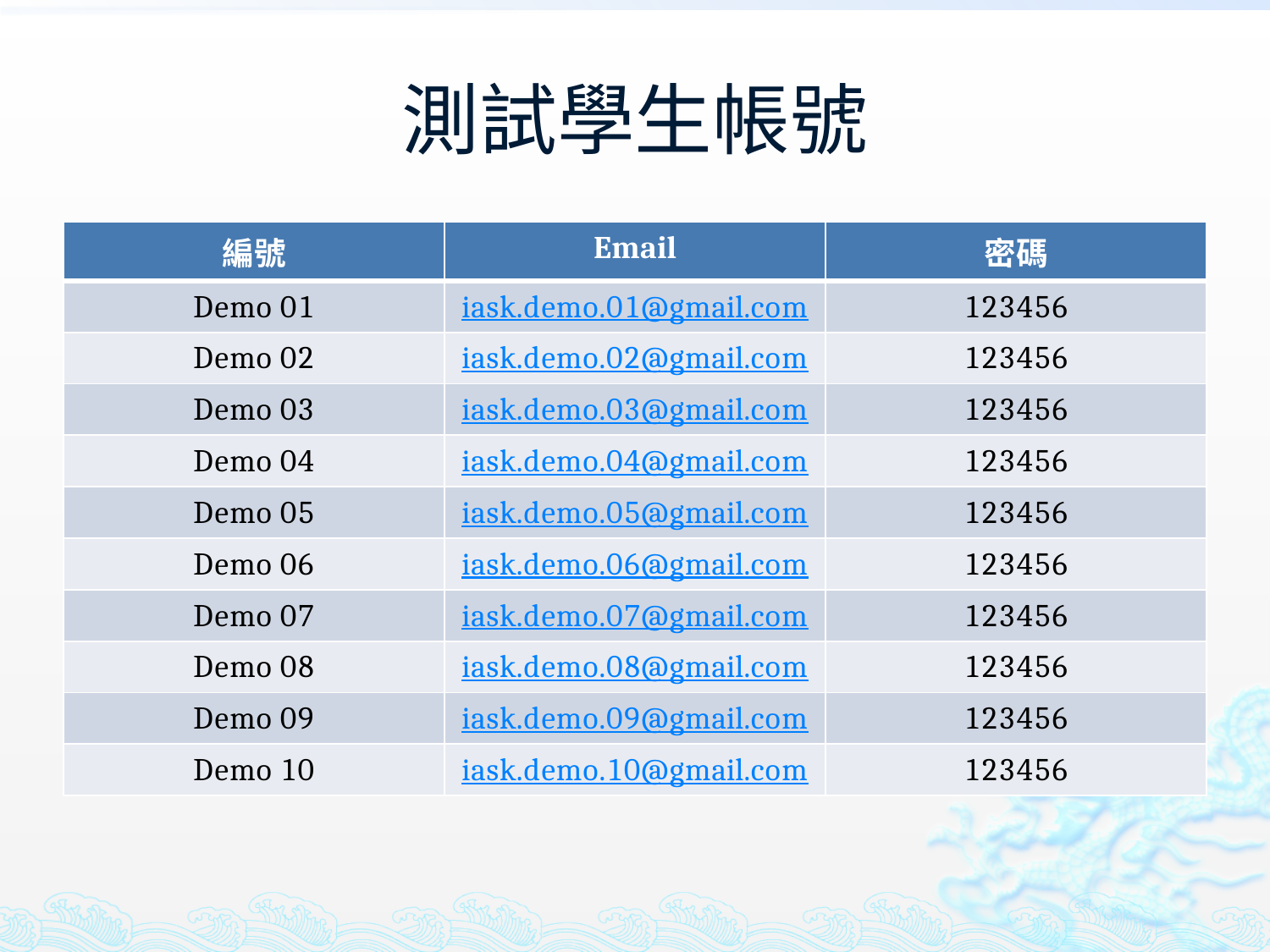

# 測試學生帳號
| 編號 | Email | 密碼 |
| --- | --- | --- |
| Demo 01 | iask.demo.01@gmail.com | 123456 |
| Demo 02 | iask.demo.02@gmail.com | 123456 |
| Demo 03 | iask.demo.03@gmail.com | 123456 |
| Demo 04 | iask.demo.04@gmail.com | 123456 |
| Demo 05 | iask.demo.05@gmail.com | 123456 |
| Demo 06 | iask.demo.06@gmail.com | 123456 |
| Demo 07 | iask.demo.07@gmail.com | 123456 |
| Demo 08 | iask.demo.08@gmail.com | 123456 |
| Demo 09 | iask.demo.09@gmail.com | 123456 |
| Demo 10 | iask.demo.10@gmail.com | 123456 |